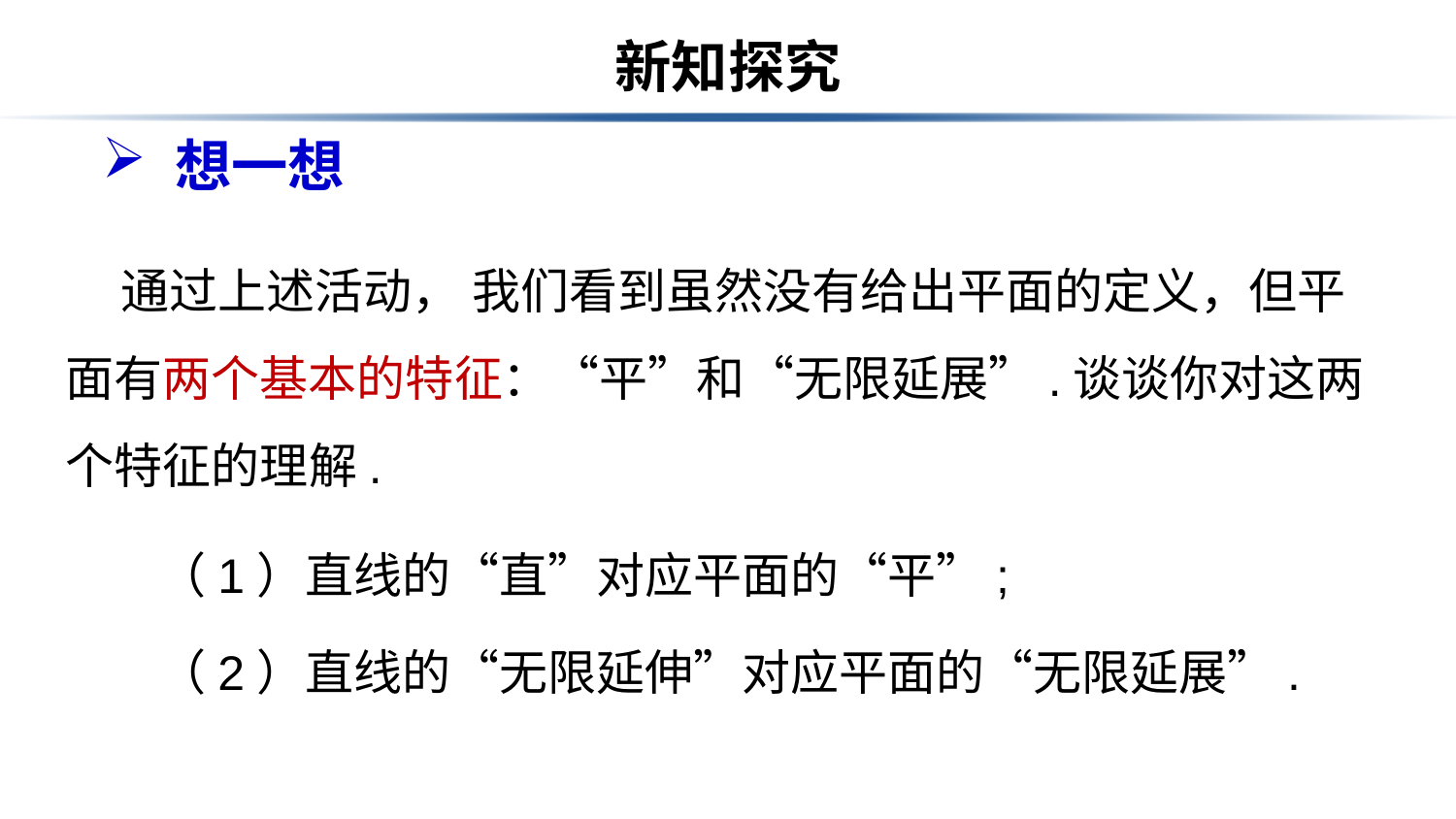

# 新知探究
想一想
    通过上述活动， 我们看到虽然没有给出平面的定义，但平面有两个基本的特征：“平”和“无限延展”.谈谈你对这两个特征的理解.
（1）直线的“直”对应平面的“平”;
（2）直线的“无限延伸”对应平面的“无限延展”.